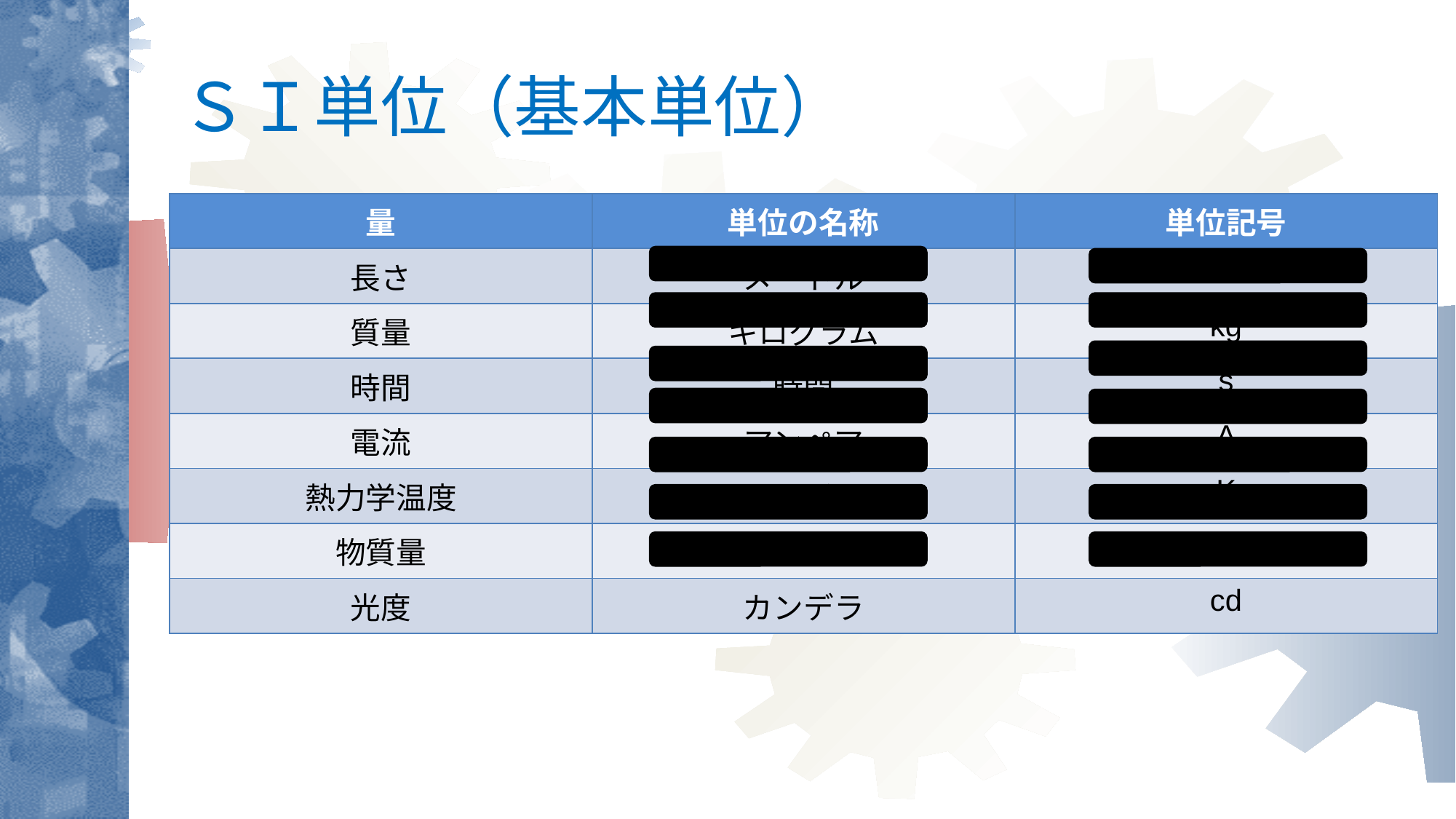

# ＳＩ単位（基本単位）
| 量 | 単位の名称 | 単位記号 |
| --- | --- | --- |
| 長さ | メートル | m |
| 質量 | キログラム | kg |
| 時間 | 時間 | s |
| 電流 | アンペア | A |
| 熱力学温度 | ケルビン | K |
| 物質量 | モル | mol |
| 光度 | カンデラ | cd |